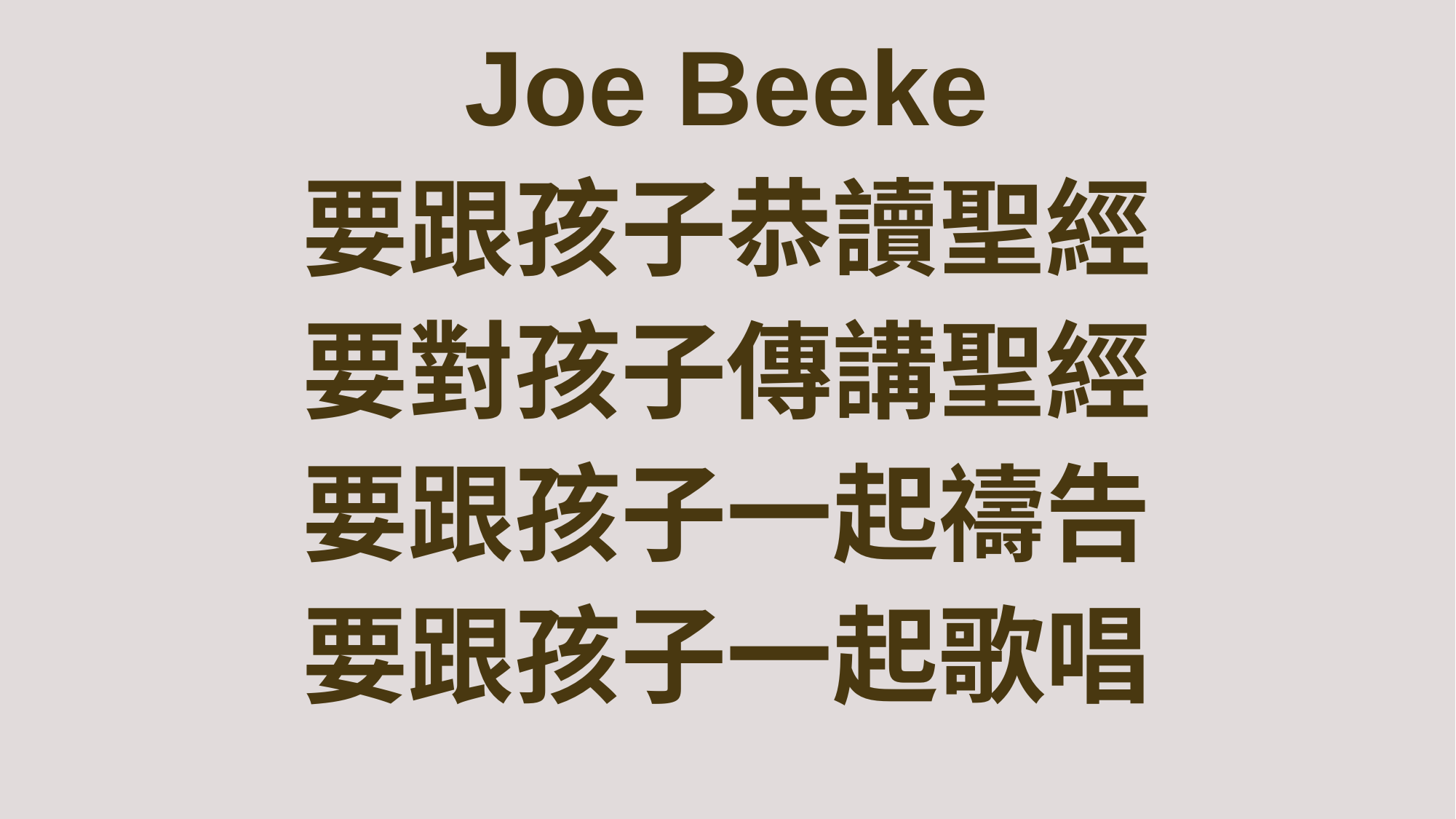

Joe Beeke
要跟孩子恭讀聖經
要對孩子傳講聖經
要跟孩子一起禱告
要跟孩子一起歌唱